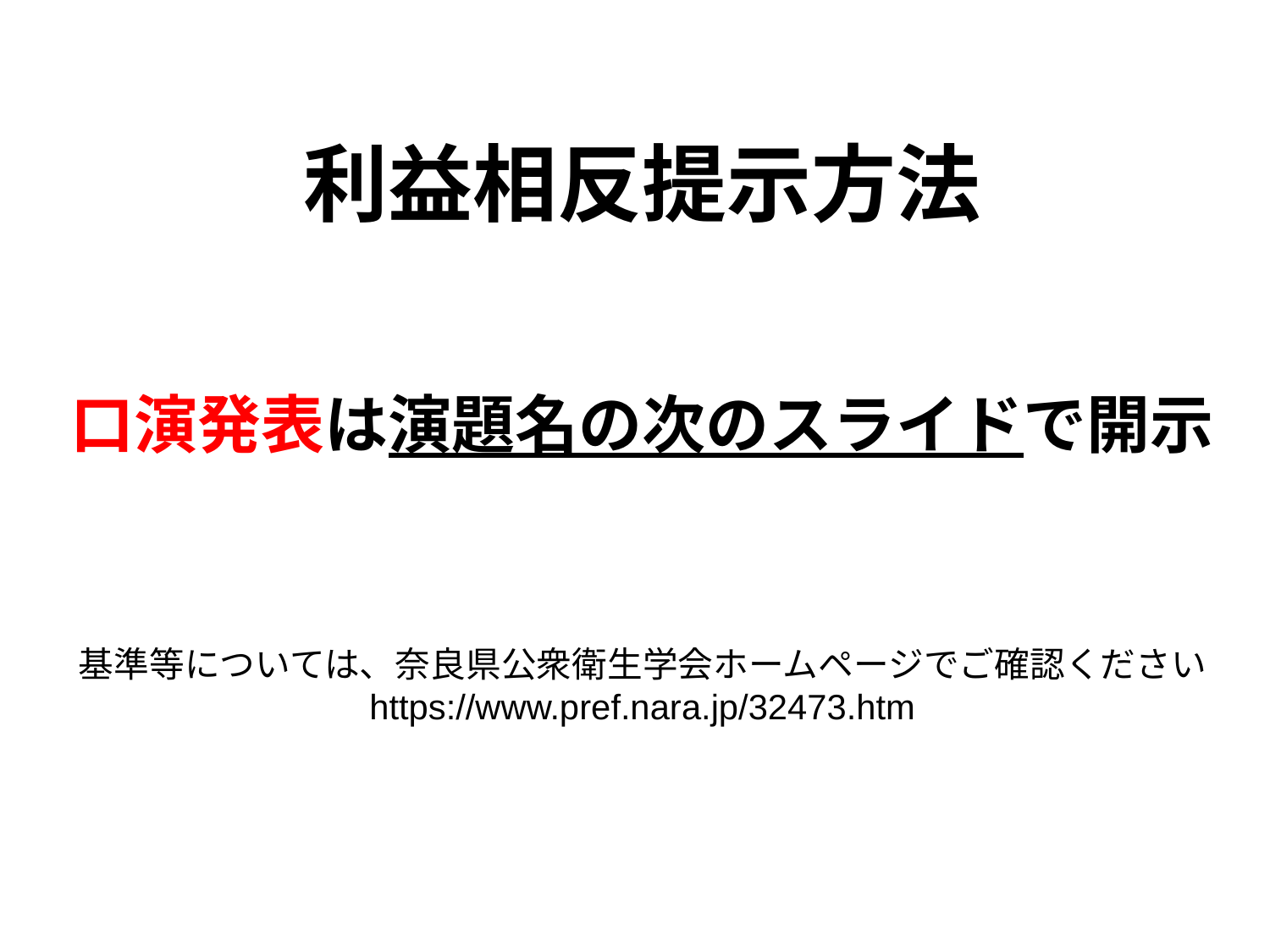

利益相反提示方法

口演発表は演題名の次のスライドで開示

基準等については、奈良県公衆衛生学会ホームページでご確認ください
https://www.pref.nara.jp/32473.htm